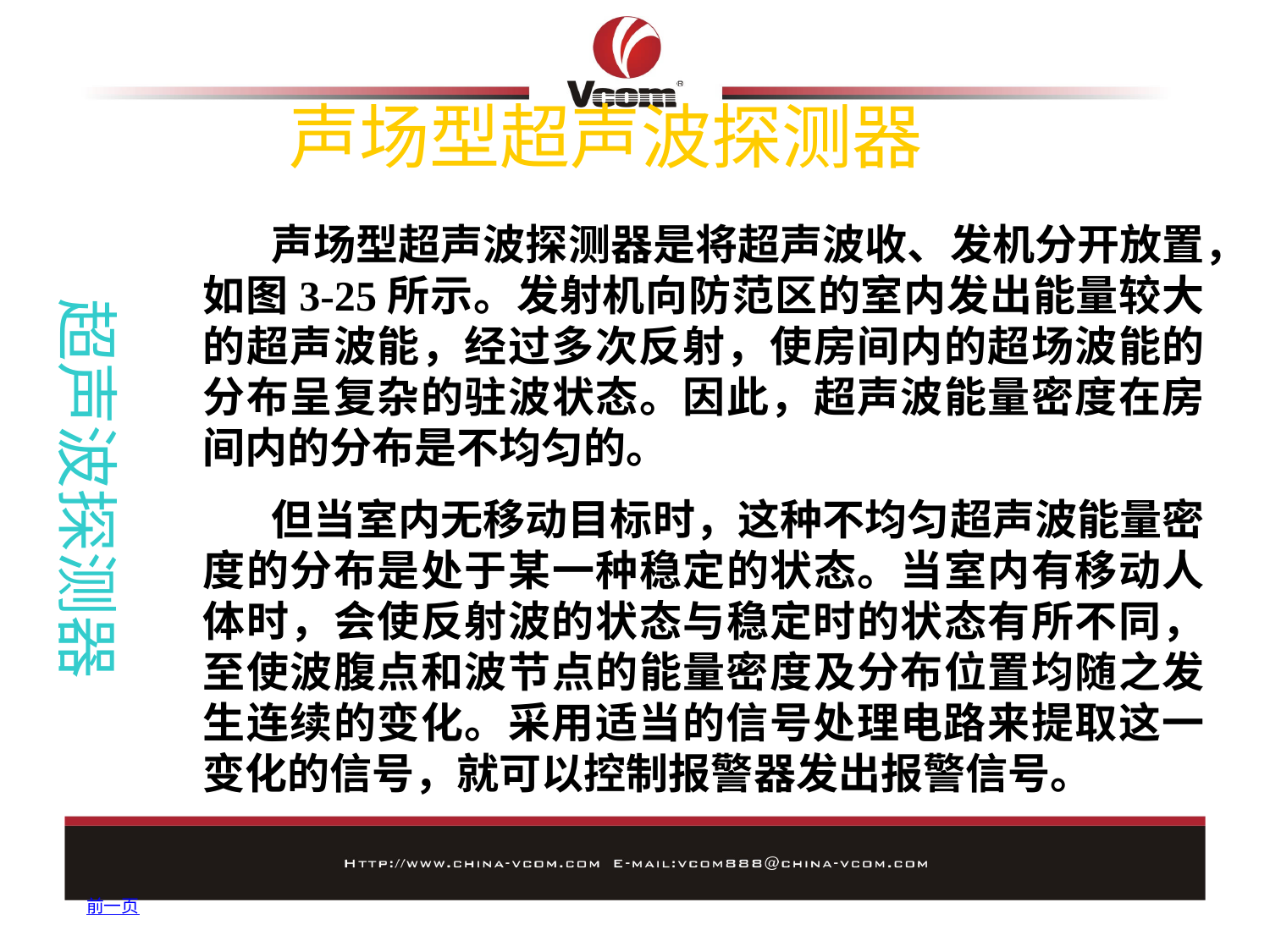

声场型超声波探测器
      声场型超声波探测器是将超声波收、发机分开放置，如图3-25所示。发射机向防范区的室内发出能量较大的超声波能，经过多次反射，使房间内的超场波能的分布呈复杂的驻波状态。因此，超声波能量密度在房间内的分布是不均匀的。
      但当室内无移动目标时，这种不均匀超声波能量密度的分布是处于某一种稳定的状态。当室内有移动人体时，会使反射波的状态与稳定时的状态有所不同，至使波腹点和波节点的能量密度及分布位置均随之发生连续的变化。采用适当的信号处理电路来提取这一变化的信号，就可以控制报警器发出报警信号。
超声波探测器
前一页